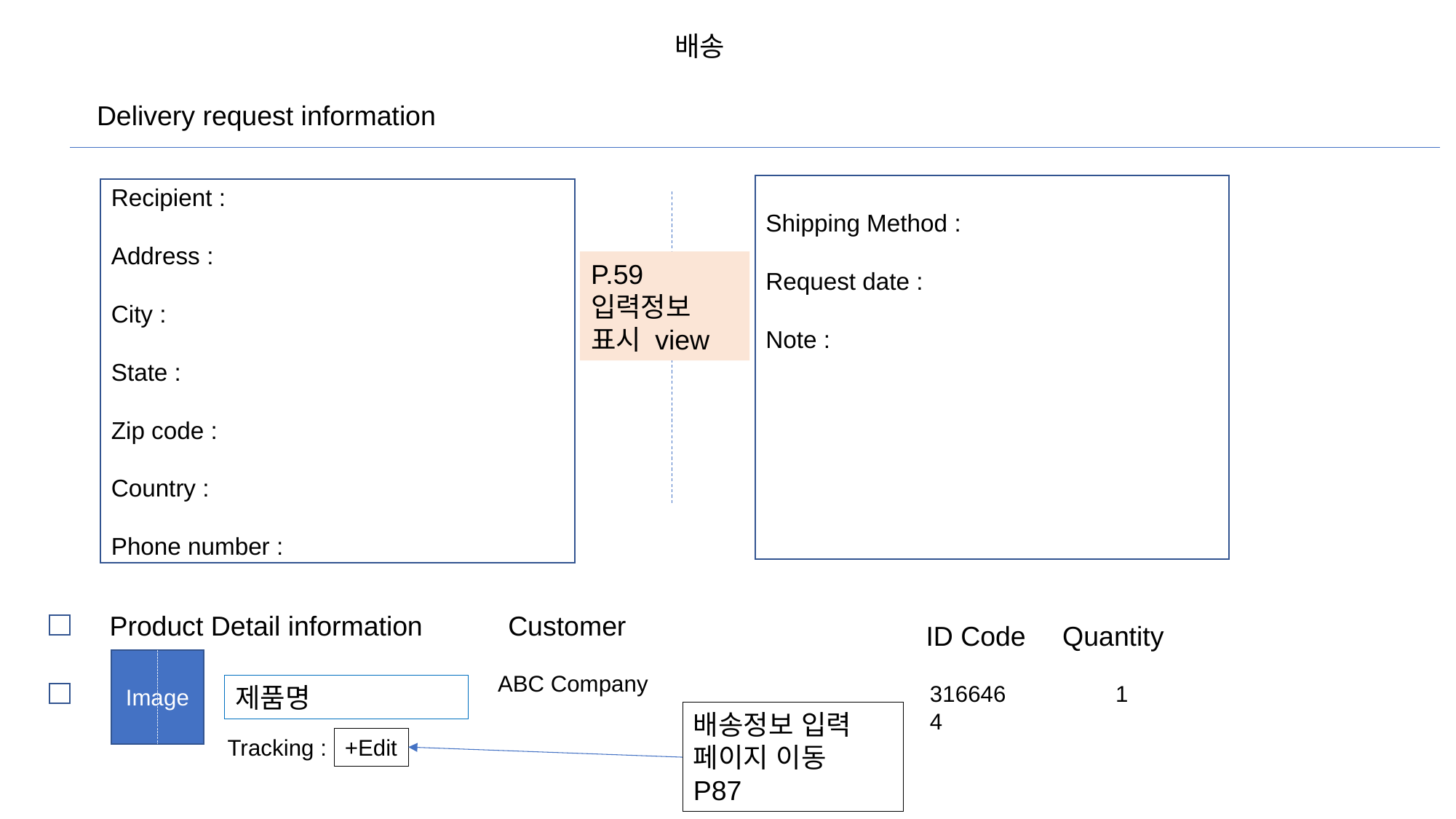

배송
Delivery request information
Shipping Method :

Request date :

Note :

Recipient :

Address :

City :

State :

Zip code :

Country :

Phone number :
P.59 입력정보 표시 view
Product Detail information
Customer
ID Code
Quantity

Image
ABC Company
3166464
1
제품명

배송정보 입력 페이지 이동
P87
Tracking :
+Edit